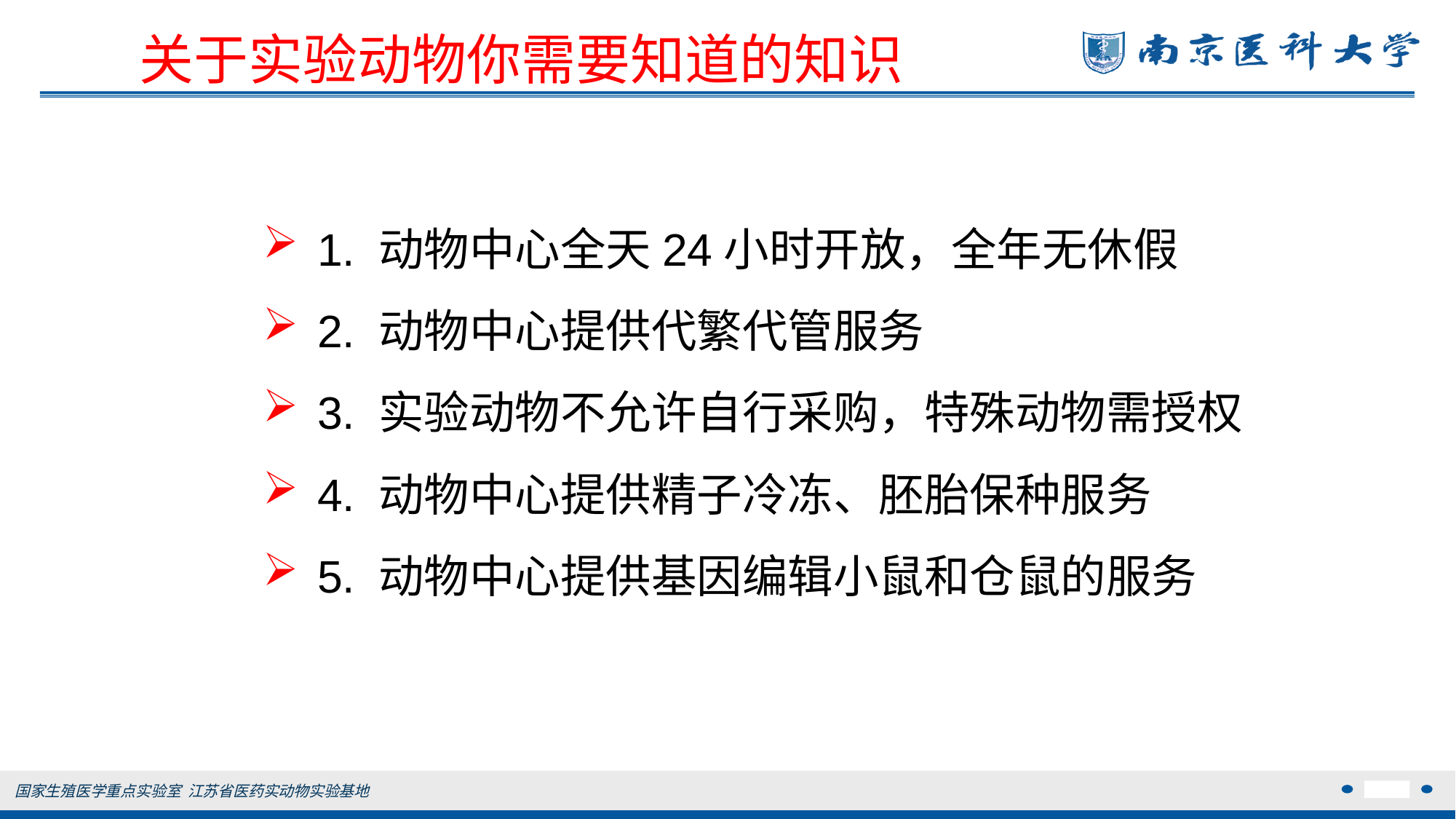

关于实验动物你需要知道的知识
1. 动物中心全天24小时开放，全年无休假
2. 动物中心提供代繁代管服务
3. 实验动物不允许自行采购，特殊动物需授权
4. 动物中心提供精子冷冻、胚胎保种服务
5. 动物中心提供基因编辑小鼠和仓鼠的服务